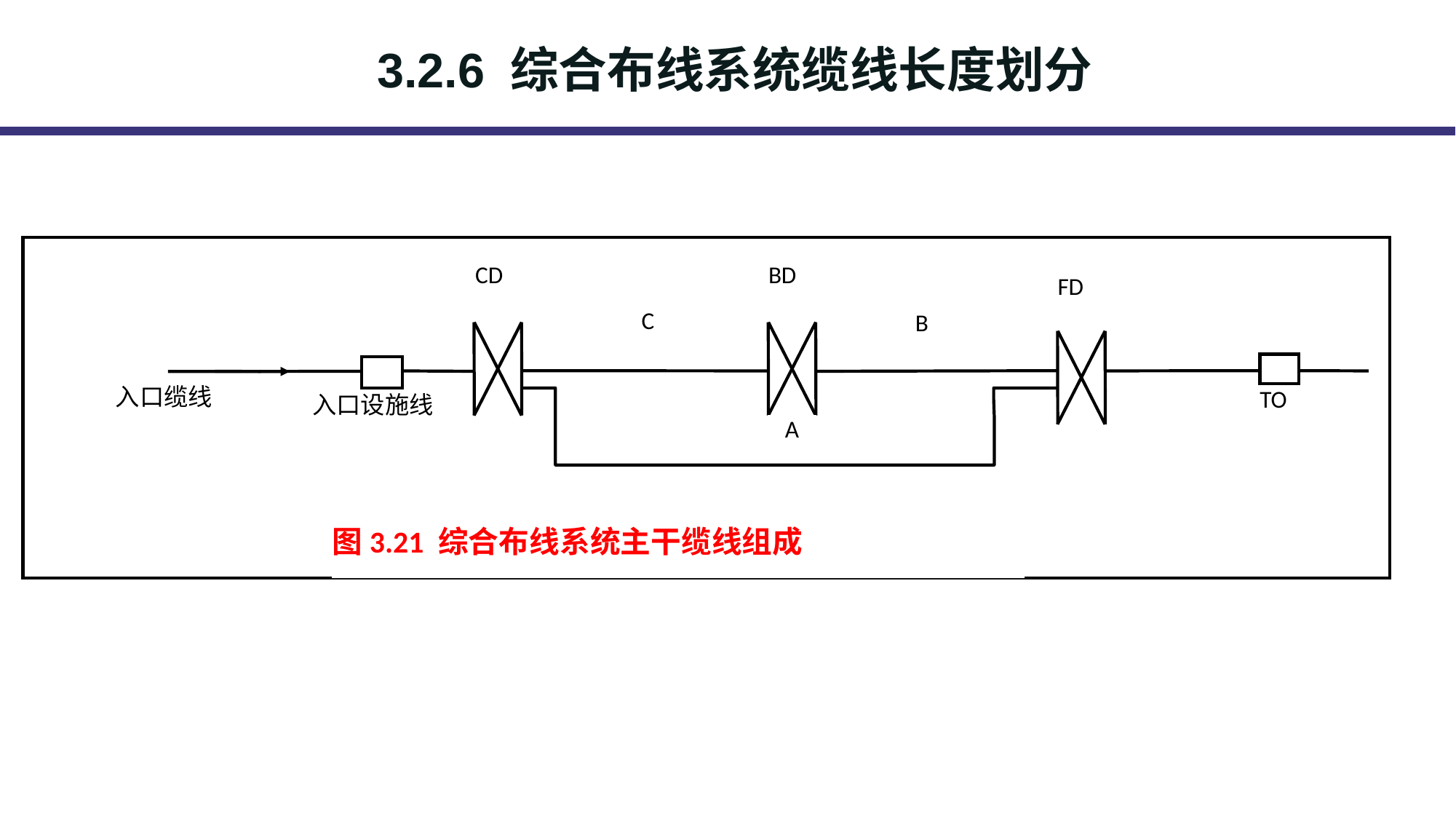

3.2.6 综合布线系统缆线长度划分

CD
BD
FD
C
B

入口缆线
TO

入口设施线
A
图3.21 综合布线系统主干缆线组成